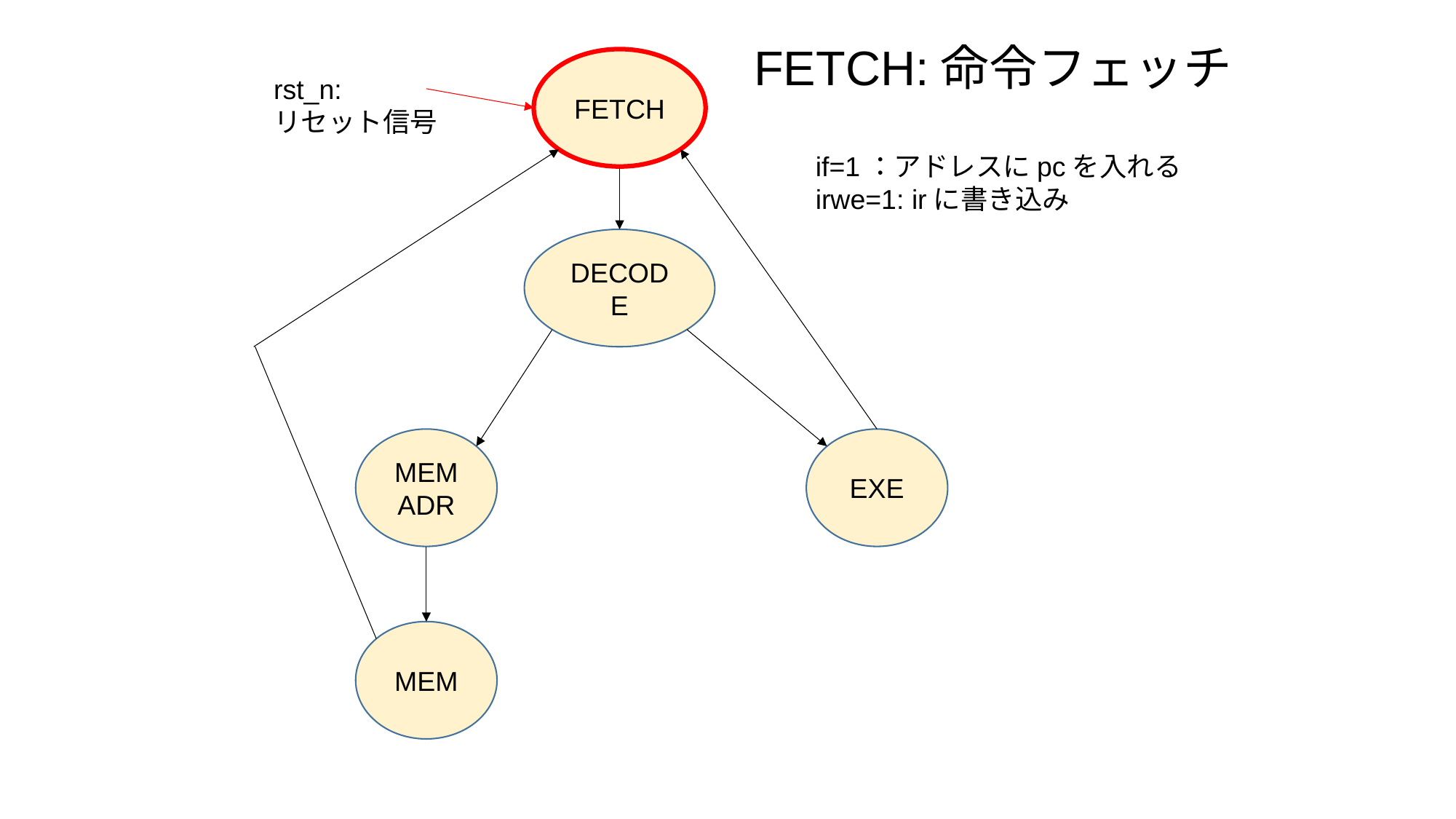

FETCH:命令フェッチ
FETCH
rst_n:
リセット信号
if=1：アドレスにpcを入れる
irwe=1: irに書き込み

DECODE
MEMADR
EXE
MEM